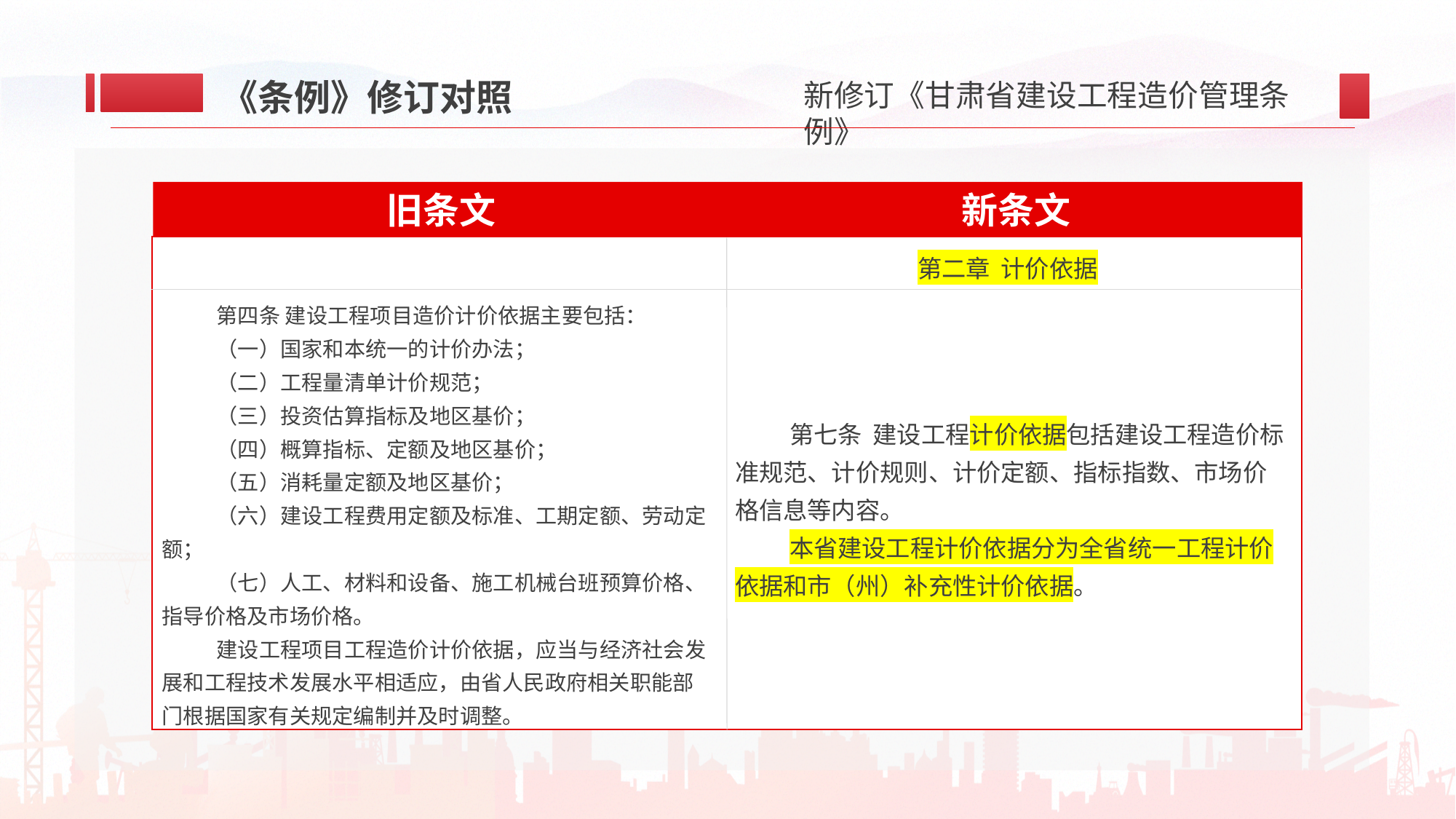

《条例》修订对照
新条文
旧条文

第七条  建设工程计价依据包括建设工程造价标准规范、计价规则、计价定额、指标指数、市场价格信息等内容。
本省建设工程计价依据分为全省统一工程计价依据和市（州）补充性计价依据。
第二章  计价依据
第四条 建设工程项目造价计价依据主要包括：
（一）国家和本统一的计价办法；
（二）工程量清单计价规范；
（三）投资估算指标及地区基价；
（四）概算指标、定额及地区基价；
（五）消耗量定额及地区基价；
（六）建设工程费用定额及标准、工期定额、劳动定额；
（七）人工、材料和设备、施工机械台班预算价格、指导价格及市场价格。
建设工程项目工程造价计价依据，应当与经济社会发展和工程技术发展水平相适应，由省人民政府相关职能部门根据国家有关规定编制并及时调整。